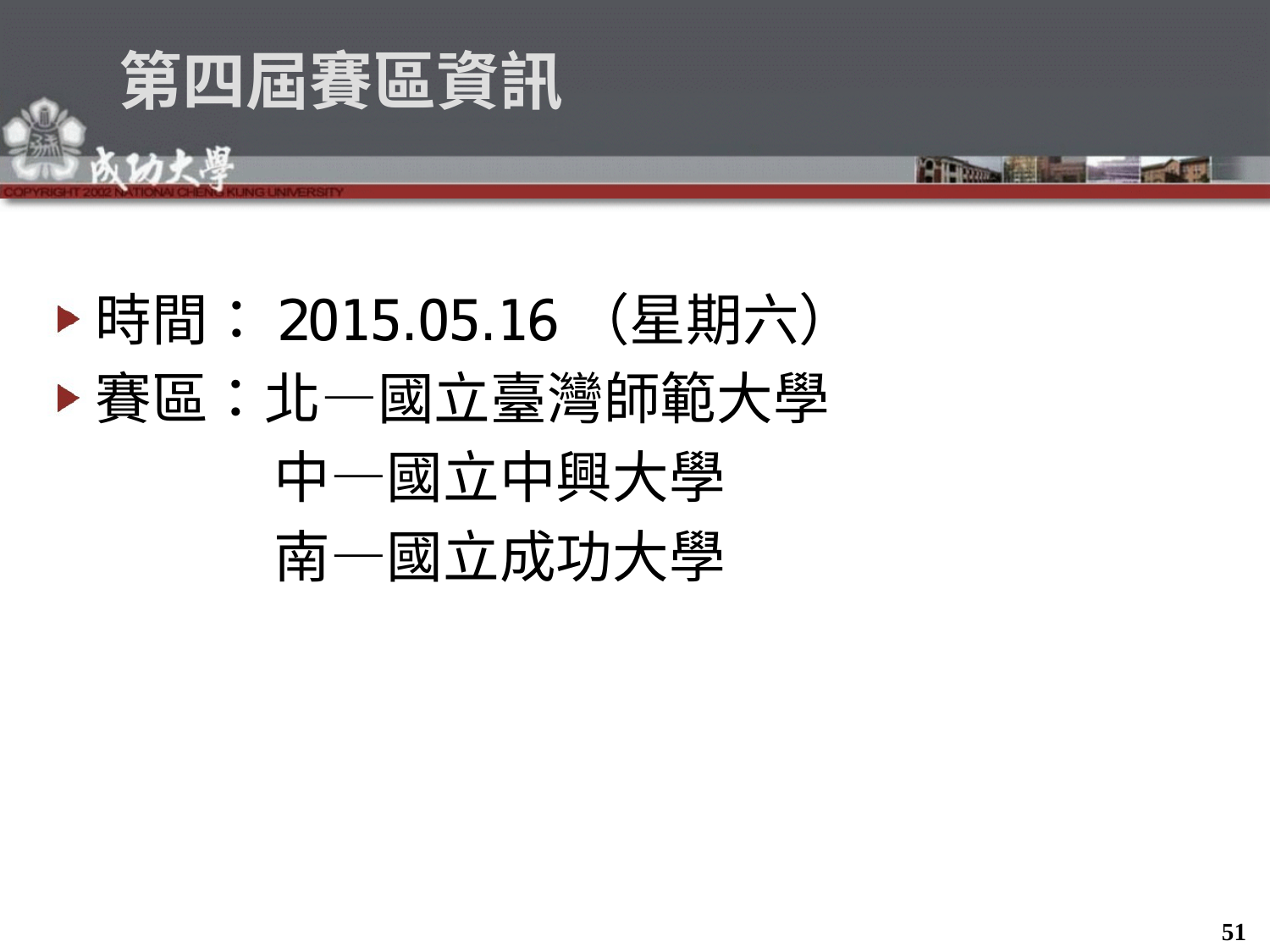

# 第四屆賽區資訊
時間：2015.05.16（星期六）
賽區：北—國立臺灣師範大學
　　　　中—國立中興大學
　　　　南—國立成功大學

51